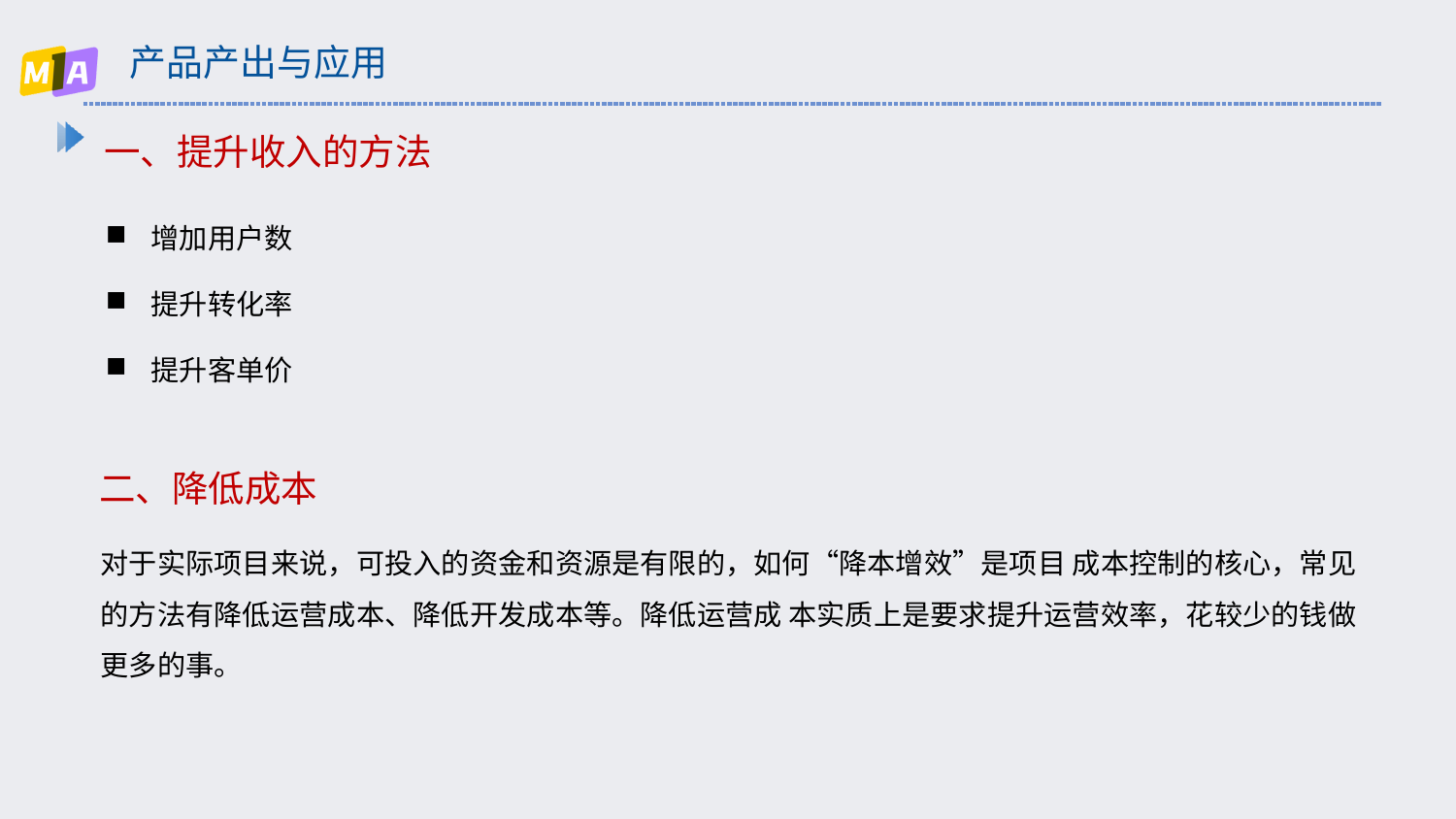

# 产品产出与应用
一、提升收入的方法
增加用户数
提升转化率
提升客单价
二、降低成本
对于实际项目来说，可投入的资金和资源是有限的，如何“降本增效”是项目 成本控制的核心，常见的方法有降低运营成本、降低开发成本等。降低运营成 本实质上是要求提升运营效率，花较少的钱做更多的事。